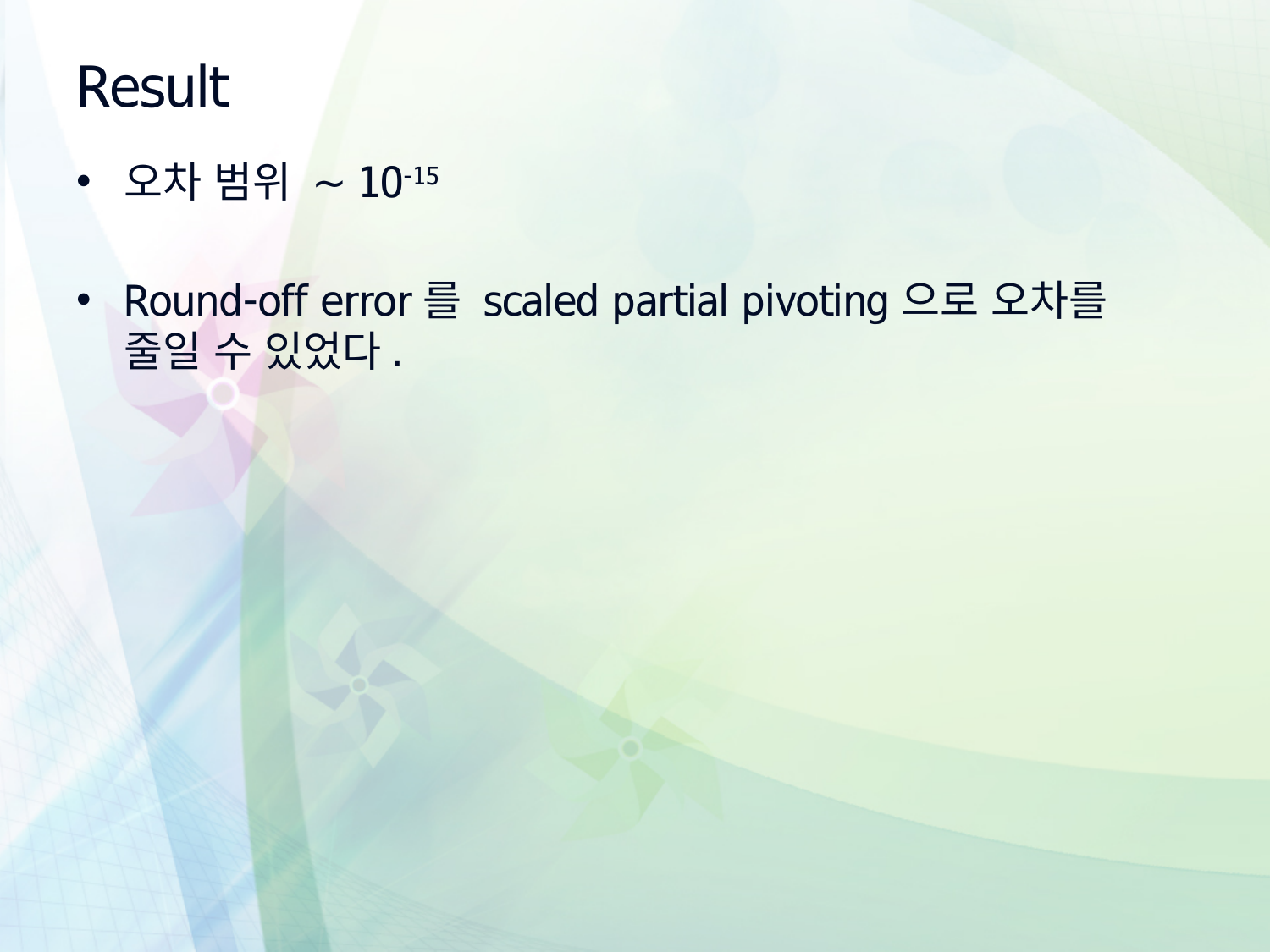

# Result
오차 범위 ~ 10-15

Round-off error를 scaled partial pivoting으로 오차를 줄일 수 있었다.